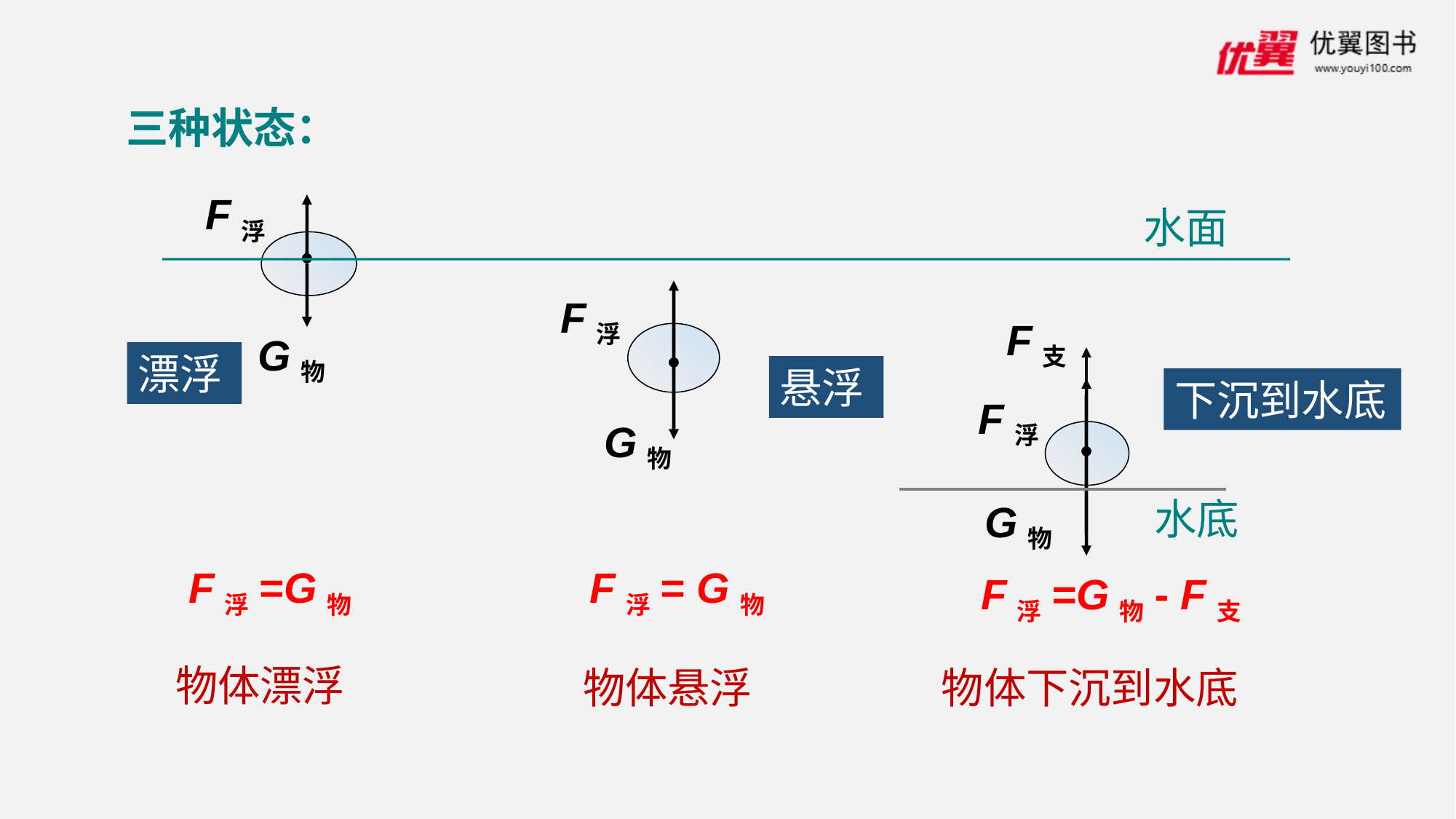

三种状态：
F浮

水面

F浮
F支
G物

漂浮
悬浮

下沉到水底

F浮
G物

水底
G物
 F浮=G物
 F浮= G物
 F浮=G物- F支
物体漂浮
物体悬浮
物体下沉到水底